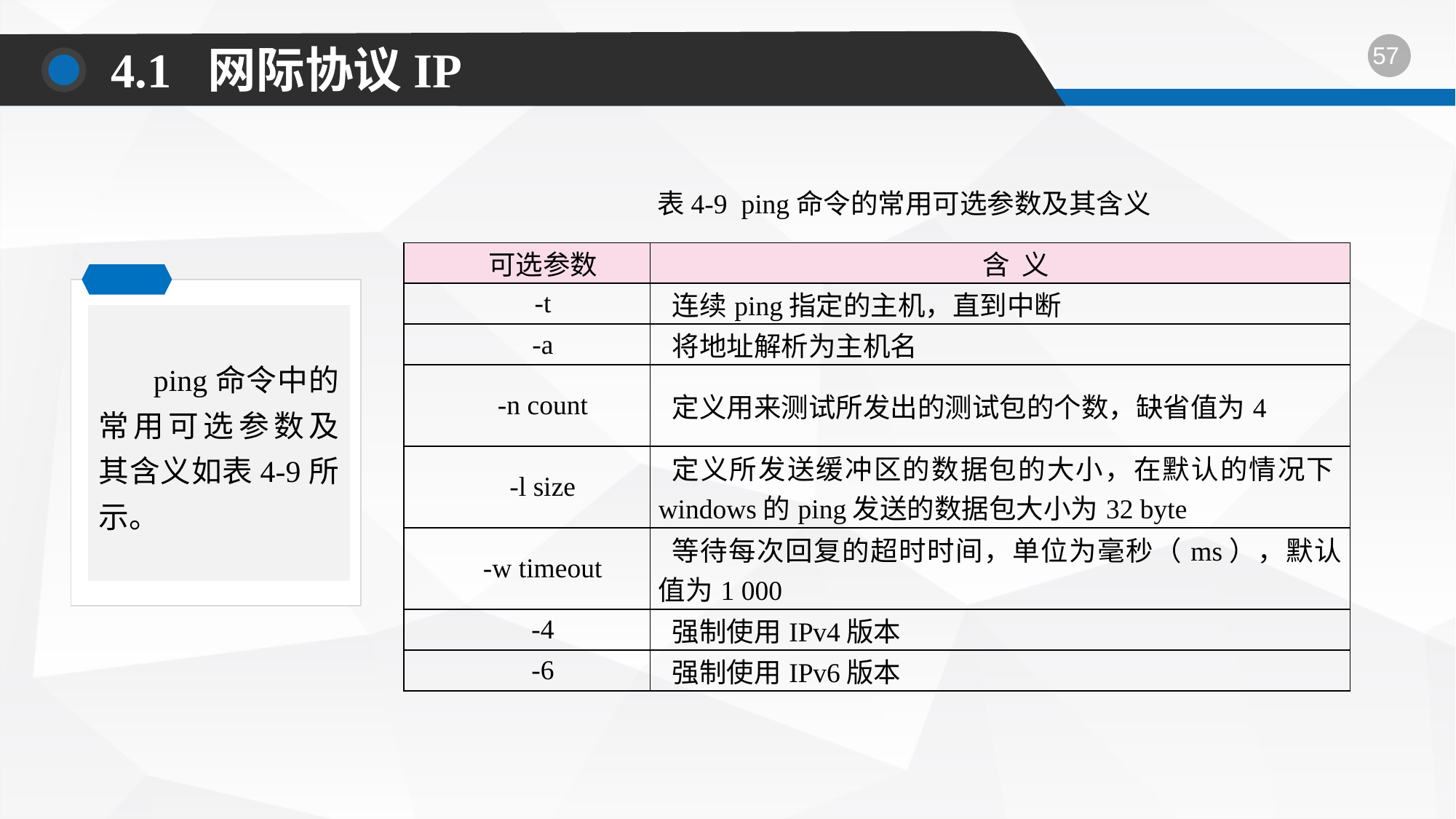

4.1  网际协议IP
表4-9  ping命令的常用可选参数及其含义
| 可选参数 | 含 义 |
| --- | --- |
| -t | 连续ping指定的主机，直到中断 |
| -a | 将地址解析为主机名 |
| -n count | 定义用来测试所发出的测试包的个数，缺省值为4 |
| -l size | 定义所发送缓冲区的数据包的大小，在默认的情况下windows的ping发送的数据包大小为32 byte |
| -w timeout | 等待每次回复的超时时间，单位为毫秒（ms），默认值为1 000 |
| -4 | 强制使用IPv4版本 |
| -6 | 强制使用IPv6版本 |

ping命令中的常用可选参数及其含义如表4-9所示。